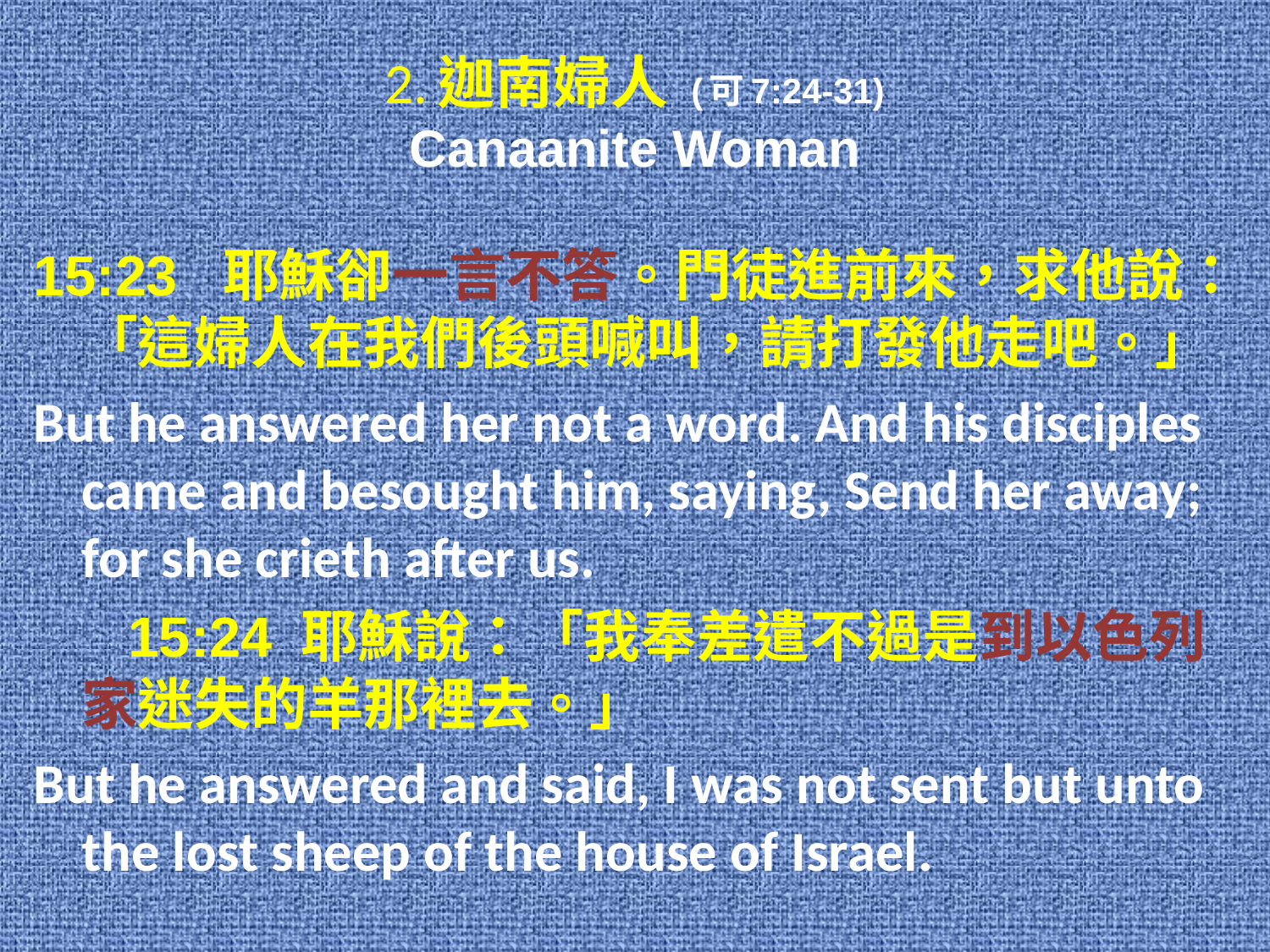

# 2.迦南婦人 (可7:24-31) Canaanite Woman
15:23  耶穌卻一言不答。門徒進前來，求他說：「這婦人在我們後頭喊叫，請打發他走吧。」
But he answered her not a word. And his disciples came and besought him, saying, Send her away; for she crieth after us.
      15:24 耶穌說：「我奉差遣不過是到以色列家迷失的羊那裡去。」
But he answered and said, I was not sent but unto the lost sheep of the house of Israel.